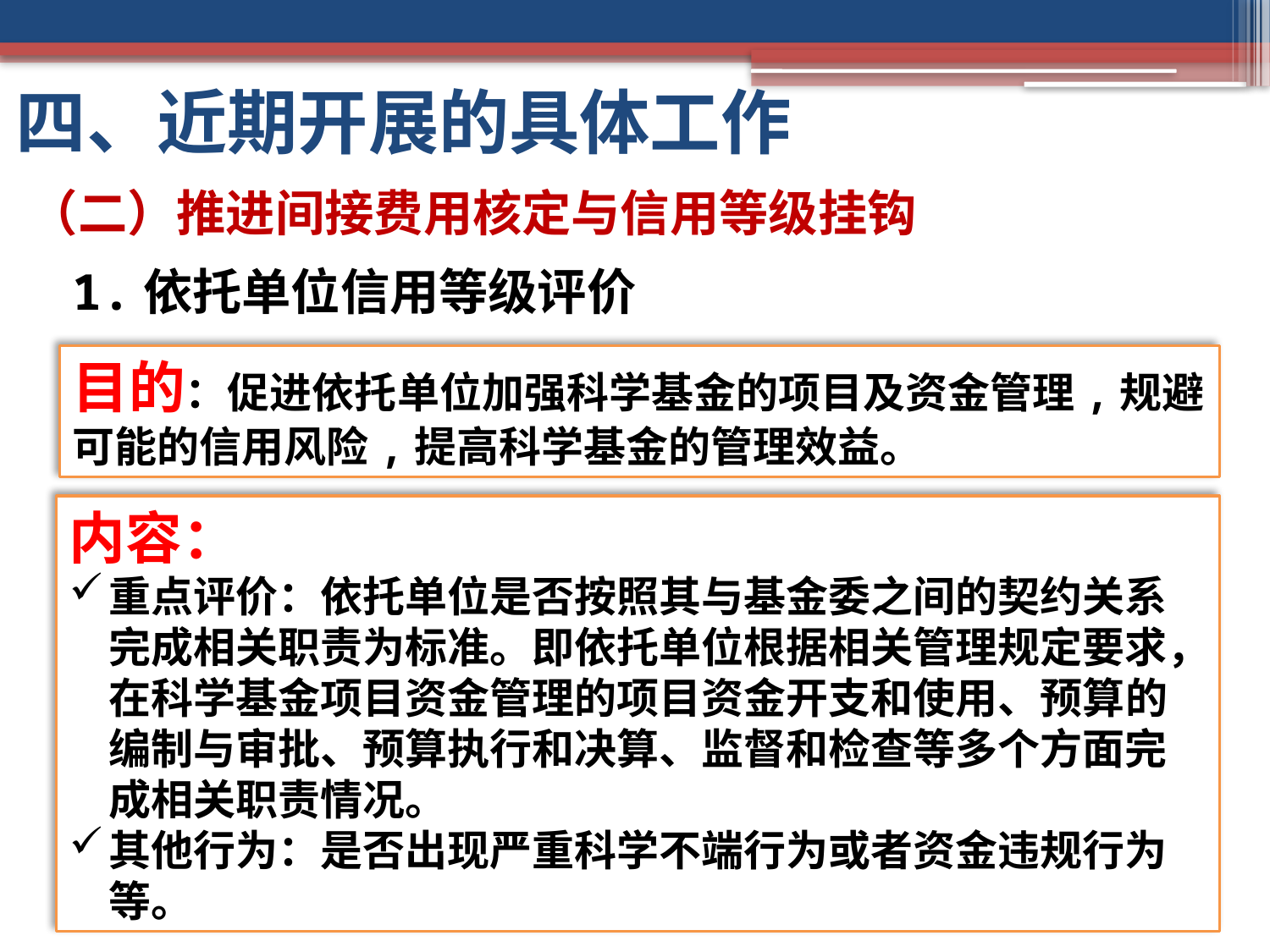

# 四、近期开展的具体工作
（二）推进间接费用核定与信用等级挂钩

1.依托单位信用等级评价
目的：促进依托单位加强科学基金的项目及资金管理,规避可能的信用风险,提高科学基金的管理效益。
内容：
重点评价：依托单位是否按照其与基金委之间的契约关系完成相关职责为标准。即依托单位根据相关管理规定要求，在科学基金项目资金管理的项目资金开支和使用、预算的 编制与审批、预算执行和决算、监督和检查等多个方面完成相关职责情况。
其他行为：是否出现严重科学不端行为或者资金违规行为等。